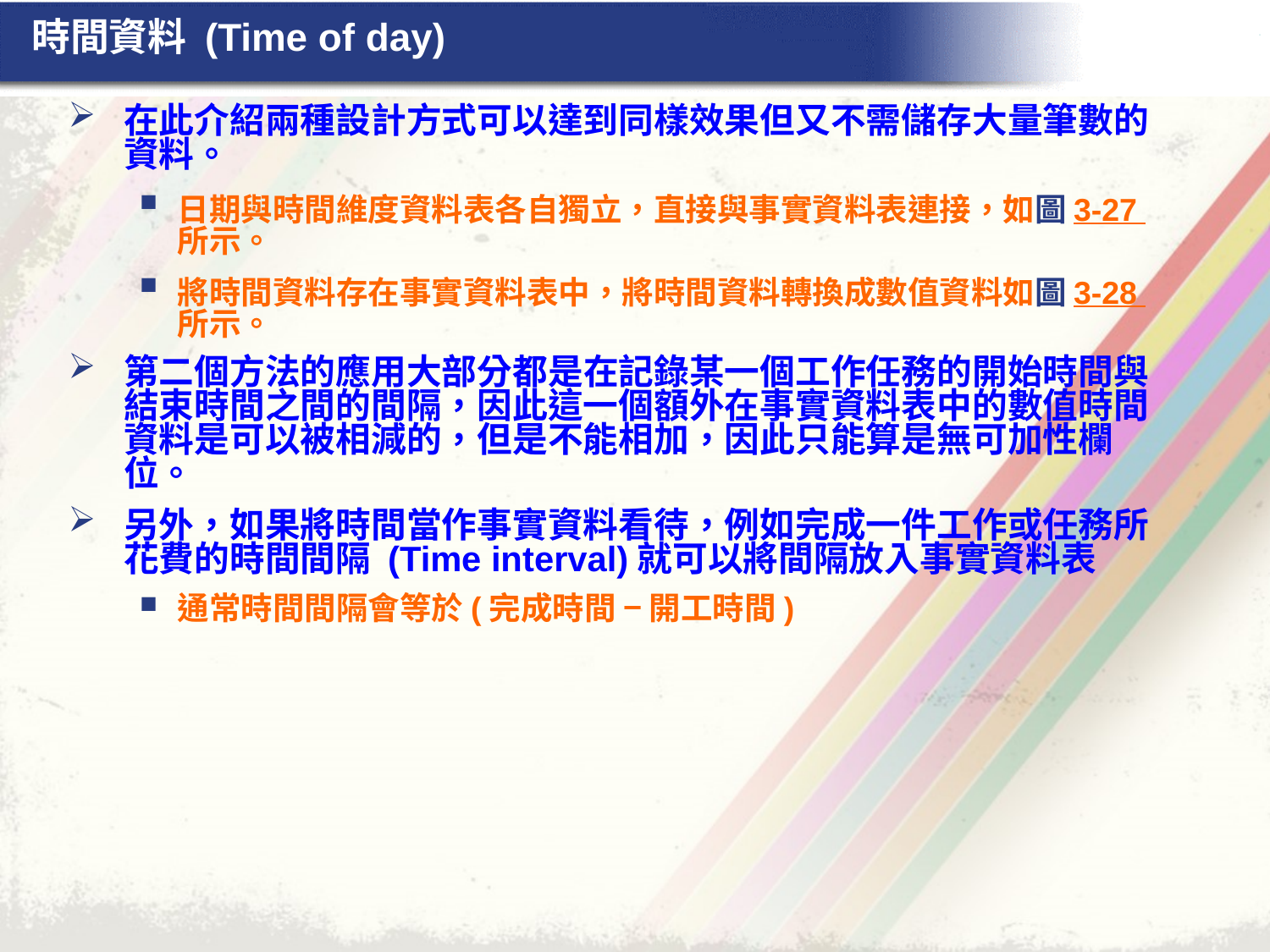

# 時間資料 (Time of day)
在此介紹兩種設計方式可以達到同樣效果但又不需儲存大量筆數的資料。
日期與時間維度資料表各自獨立，直接與事實資料表連接，如圖 3-27 所示。
將時間資料存在事實資料表中，將時間資料轉換成數值資料如圖 3-28 所示。
第二個方法的應用大部分都是在記錄某一個工作任務的開始時間與結束時間之間的間隔，因此這一個額外在事實資料表中的數值時間資料是可以被相減的，但是不能相加，因此只能算是無可加性欄位。
另外，如果將時間當作事實資料看待，例如完成一件工作或任務所花費的時間間隔 (Time interval)就可以將間隔放入事實資料表
通常時間間隔會等於(完成時間 − 開工時間)